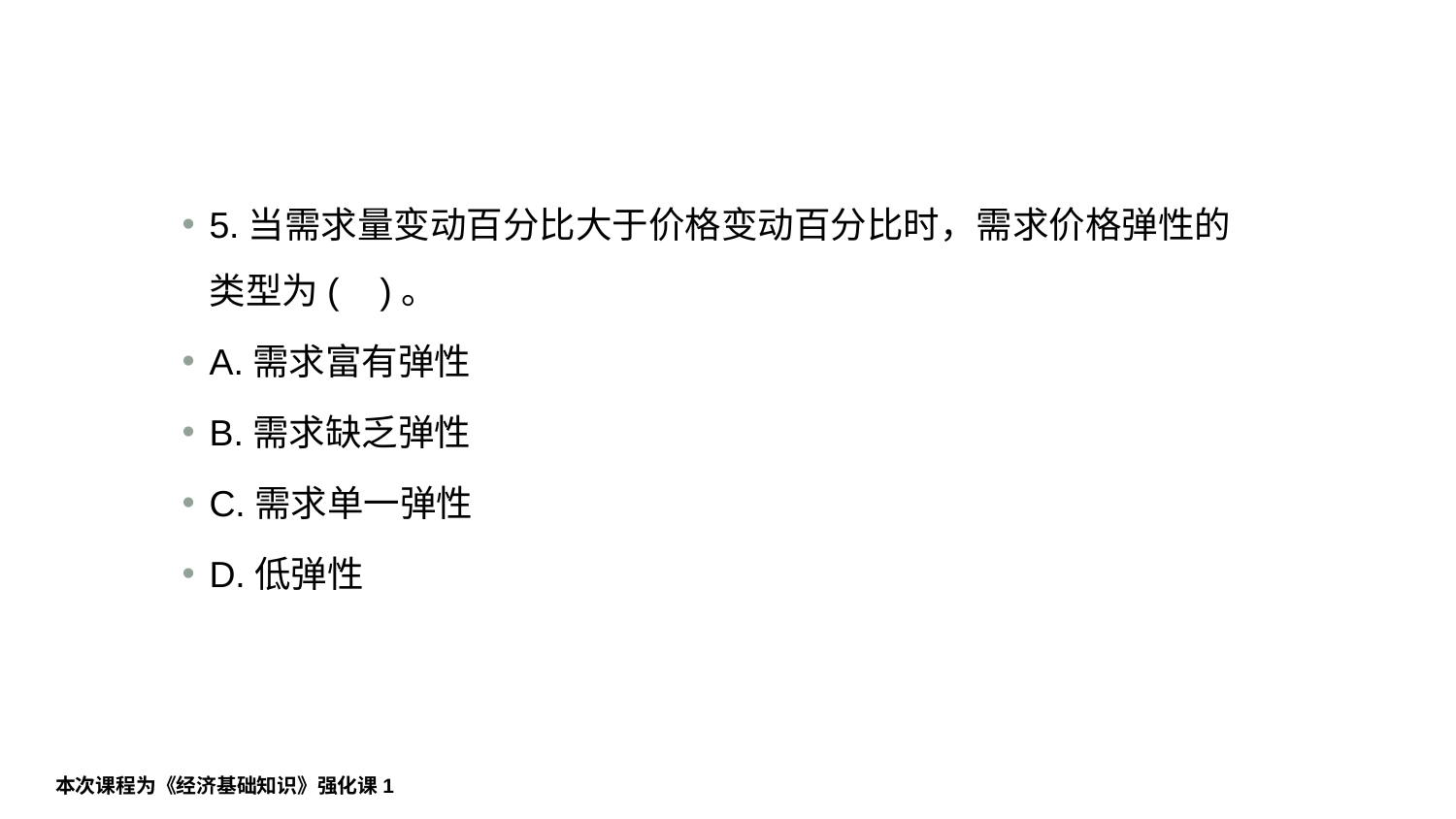

#
5.当需求量变动百分比大于价格变动百分比时，需求价格弹性的类型为(    )。
A.需求富有弹性
B.需求缺乏弹性
C.需求单一弹性
D.低弹性